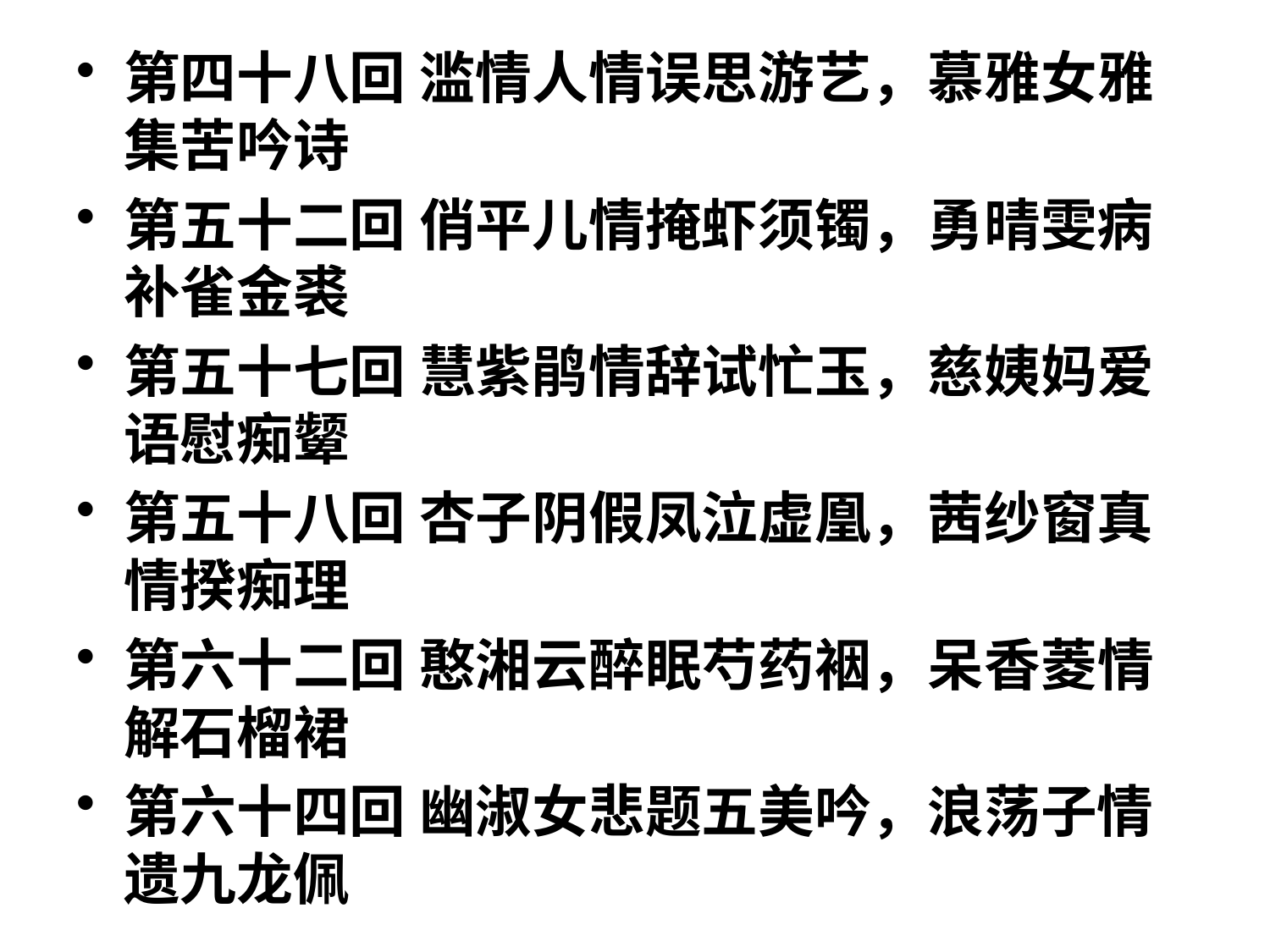

第四十八回 滥情人情误思游艺，慕雅女雅集苦吟诗
第五十二回 俏平儿情掩虾须镯，勇晴雯病补雀金裘
第五十七回 慧紫鹃情辞试忙玉，慈姨妈爱语慰痴颦
第五十八回 杏子阴假凤泣虚凰，茜纱窗真情揆痴理
第六十二回 憨湘云醉眠芍药裀，呆香菱情解石榴裙
第六十四回 幽淑女悲题五美吟，浪荡子情遗九龙佩